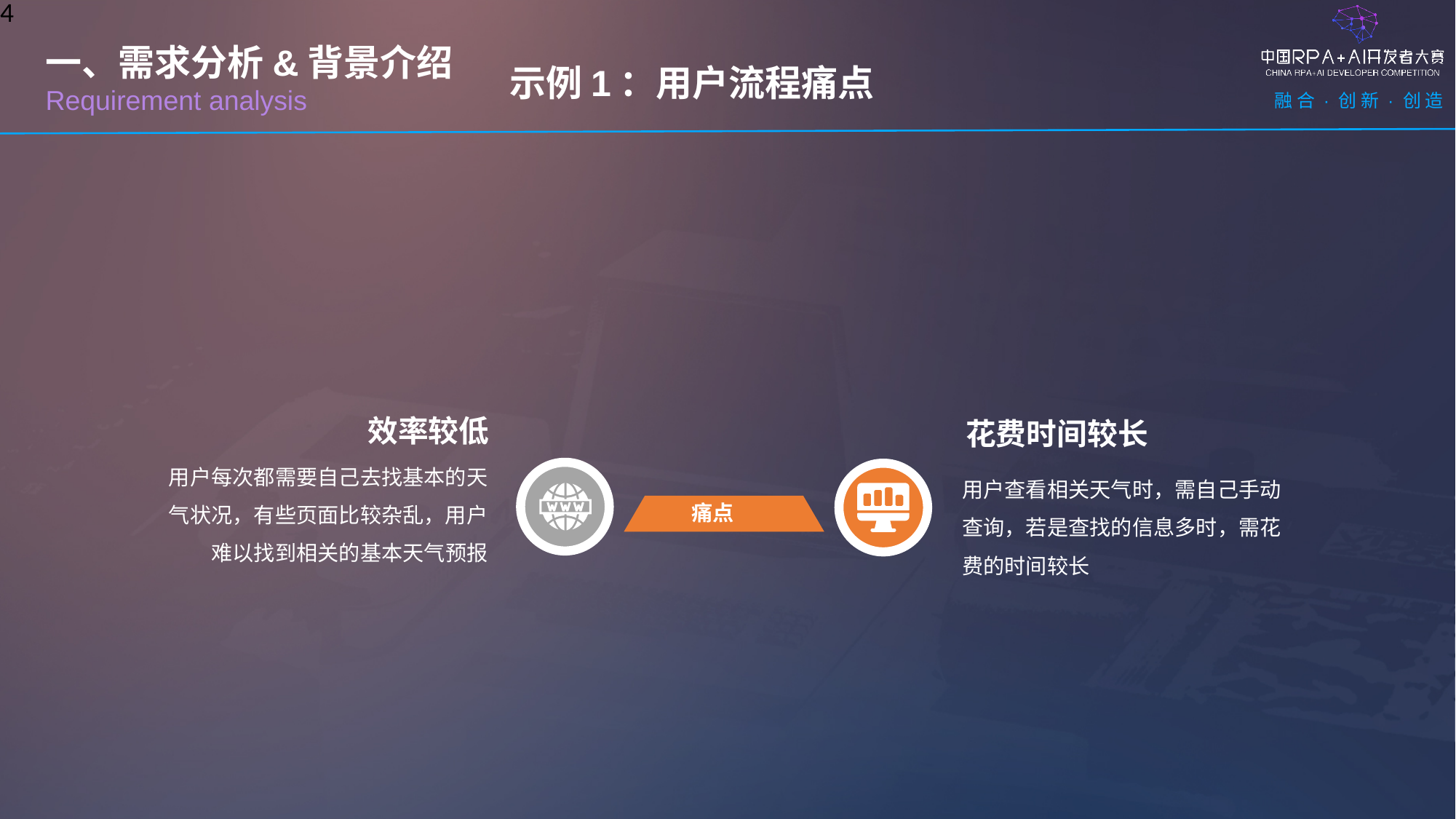

4
示例1：用户流程痛点
一、需求分析&背景介绍
Requirement analysis
效率较低
花费时间较长
用户每次都需要自己去找基本的天气状况，有些页面比较杂乱，用户难以找到相关的基本天气预报
用户查看相关天气时，需自己手动查询，若是查找的信息多时，需花费的时间较长

痛点